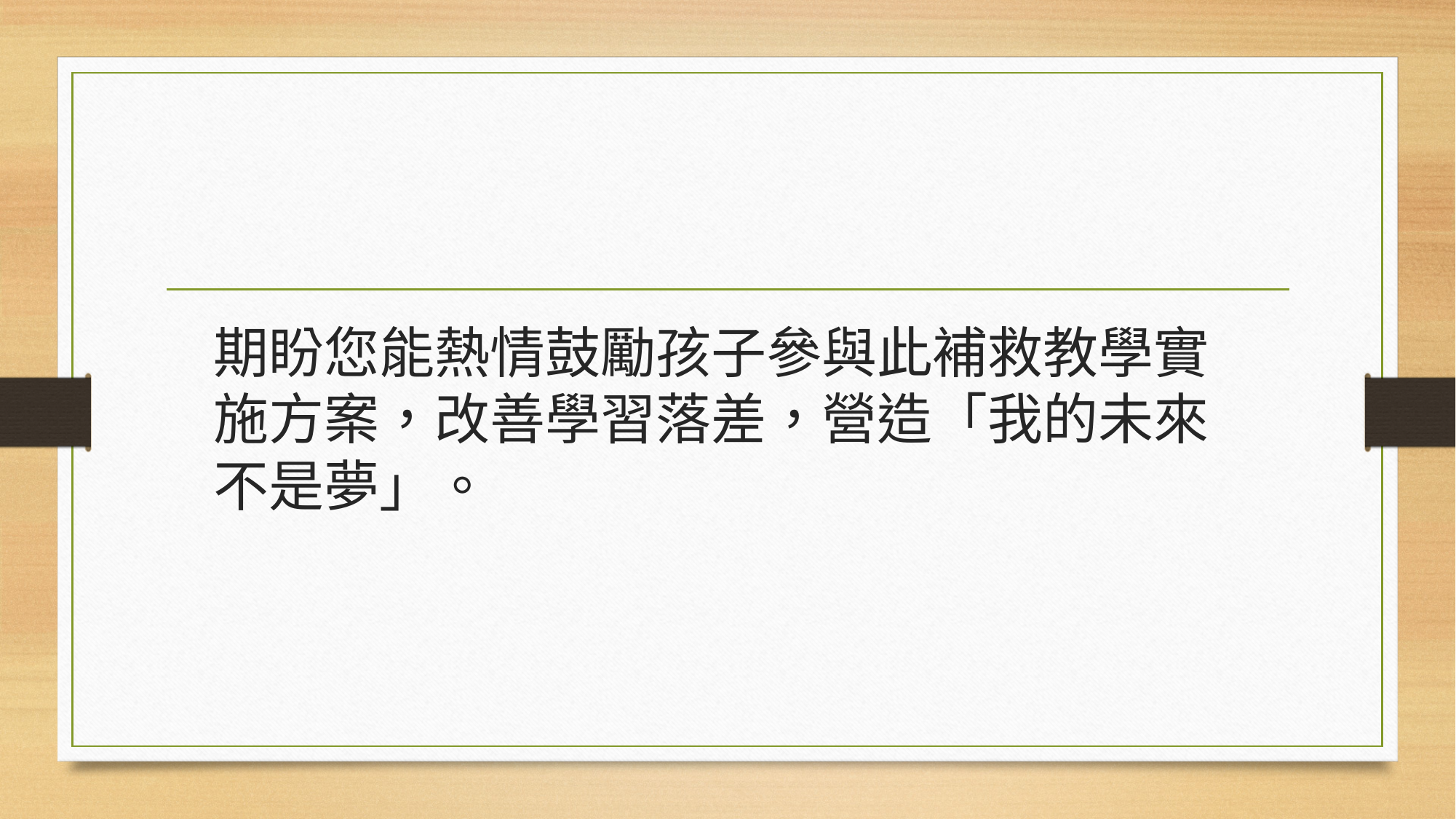

# 期盼您能熱情鼓勵孩子參與此補救教學實施方案，改善學習落差，營造「我的未來不是夢」。